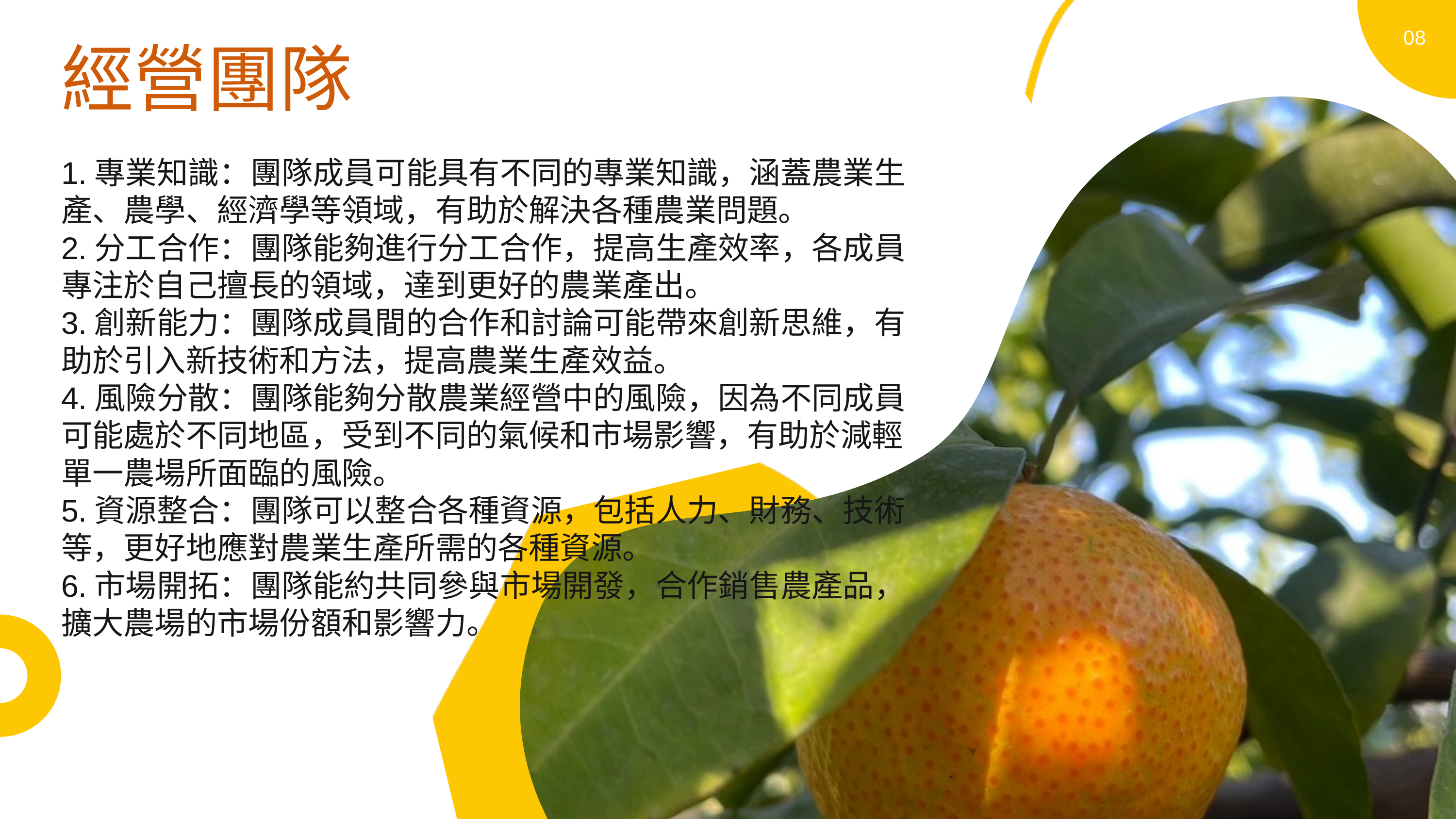

08

經營團隊

1.專業知識：團隊成員可能具有不同的專業知識，涵蓋農業生產、農學、經濟學等領域，有助於解決各種農業問題。
2.分工合作：團隊能夠進行分工合作，提高生產效率，各成員專注於自己擅長的領域，達到更好的農業產出。
3.創新能力：團隊成員間的合作和討論可能帶來創新思維，有助於引入新技術和方法，提高農業生產效益。
4.風險分散：團隊能夠分散農業經營中的風險，因為不同成員可能處於不同地區，受到不同的氣候和市場影響，有助於減輕單一農場所面臨的風險。
5.資源整合：團隊可以整合各種資源，包括人力、財務、技術等，更好地應對農業生產所需的各種資源。
6.市場開拓：團隊能約共同參與市場開發，合作銷售農產品，擴大農場的市場份額和影響力。